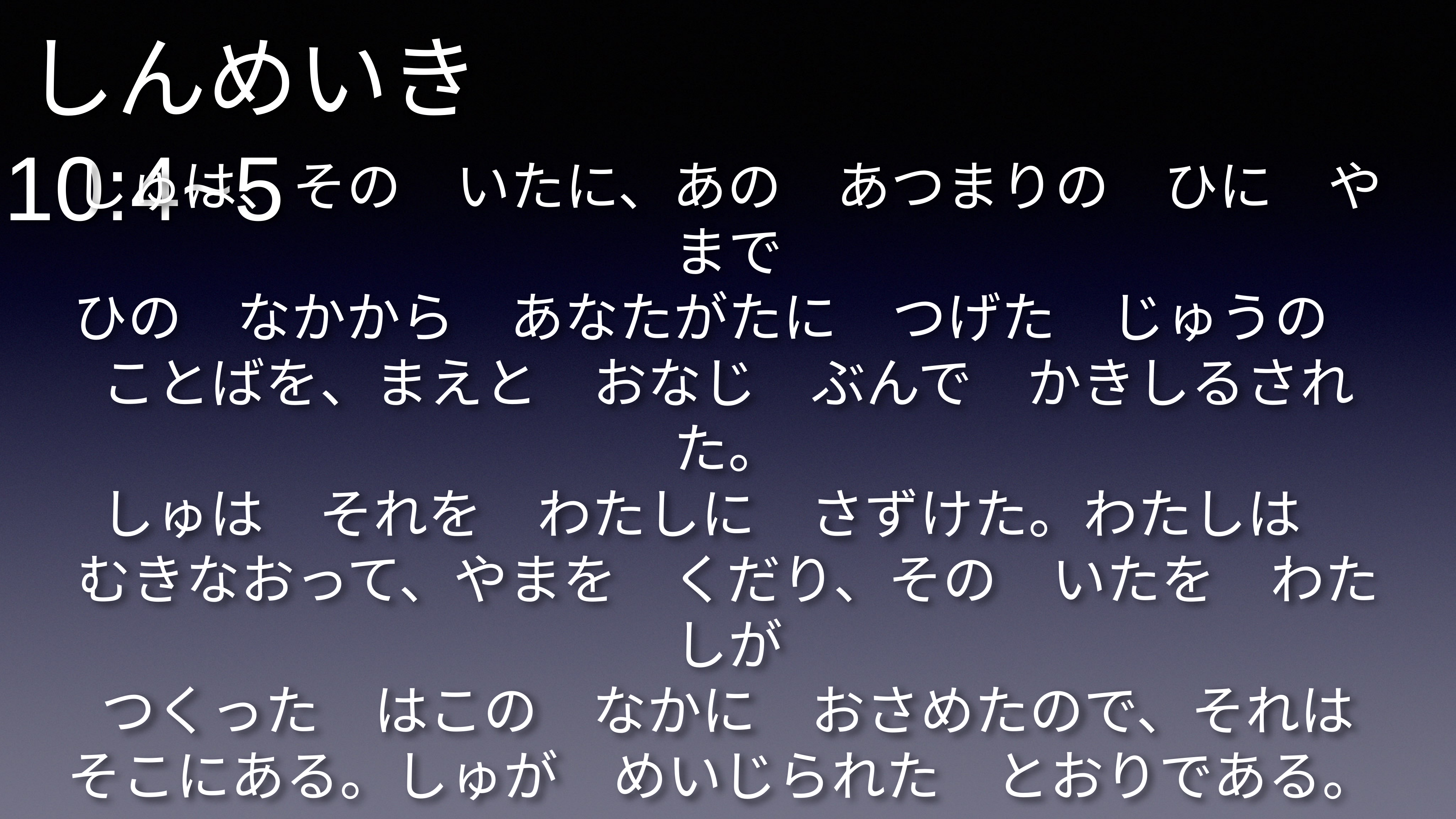

しんめいき 10:4~5
しゅは、その　いたに、あの　あつまりの　ひに　やまで
ひの　なかから　あなたがたに　つげた　じゅうの
ことばを、まえと　おなじ　ぶんで　かきしるされた。
しゅは　それを　わたしに　さずけた。わたしは
むきなおって、やまを　くだり、その　いたを　わたしが
つくった　はこの　なかに　おさめたので、それは
そこにある。しゅが　めいじられた　とおりである。